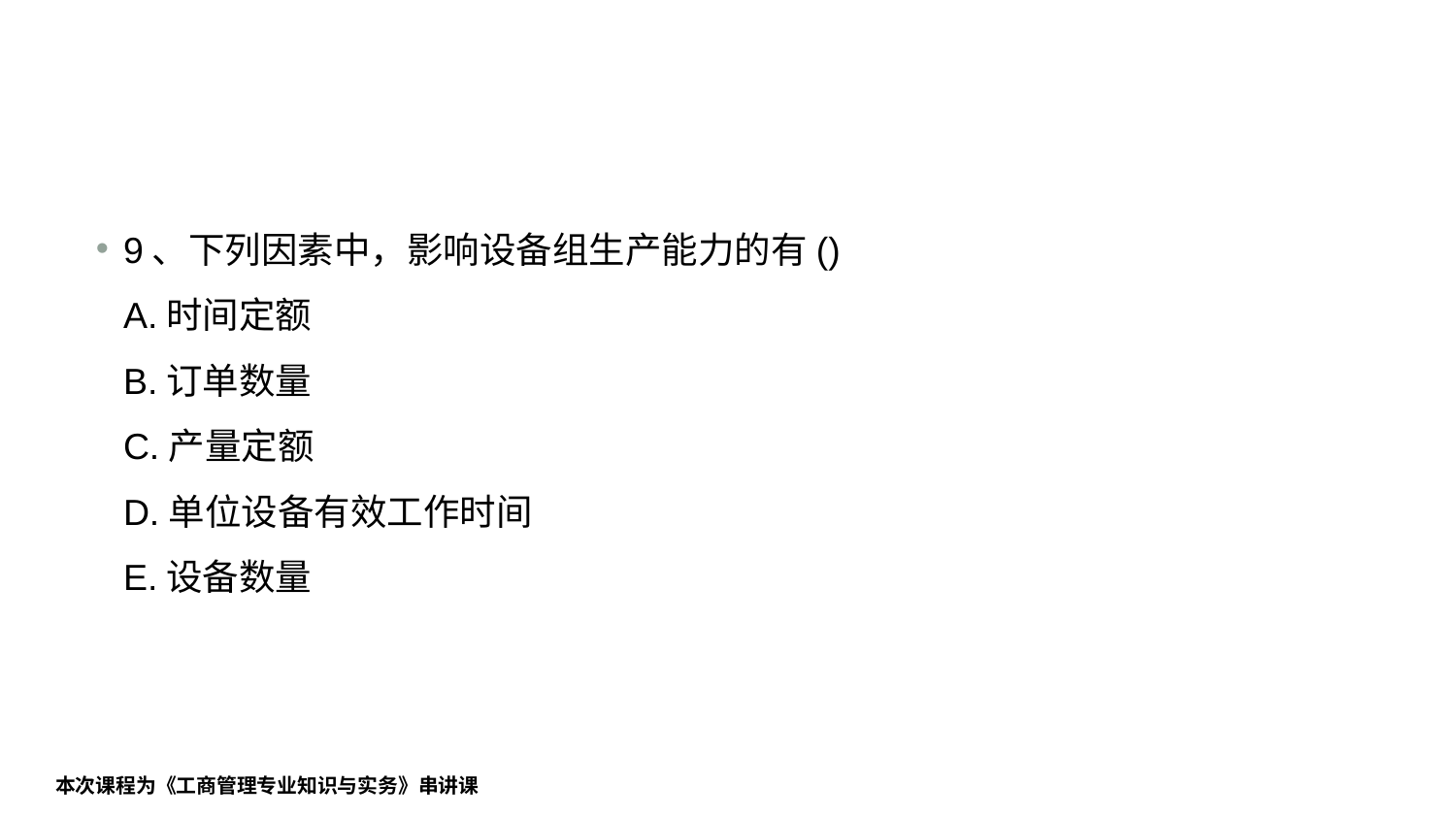

#

9、下列因素中，影响设备组生产能力的有()
A.时间定额
B.订单数量
C.产量定额
D.单位设备有效工作时间
E.设备数量